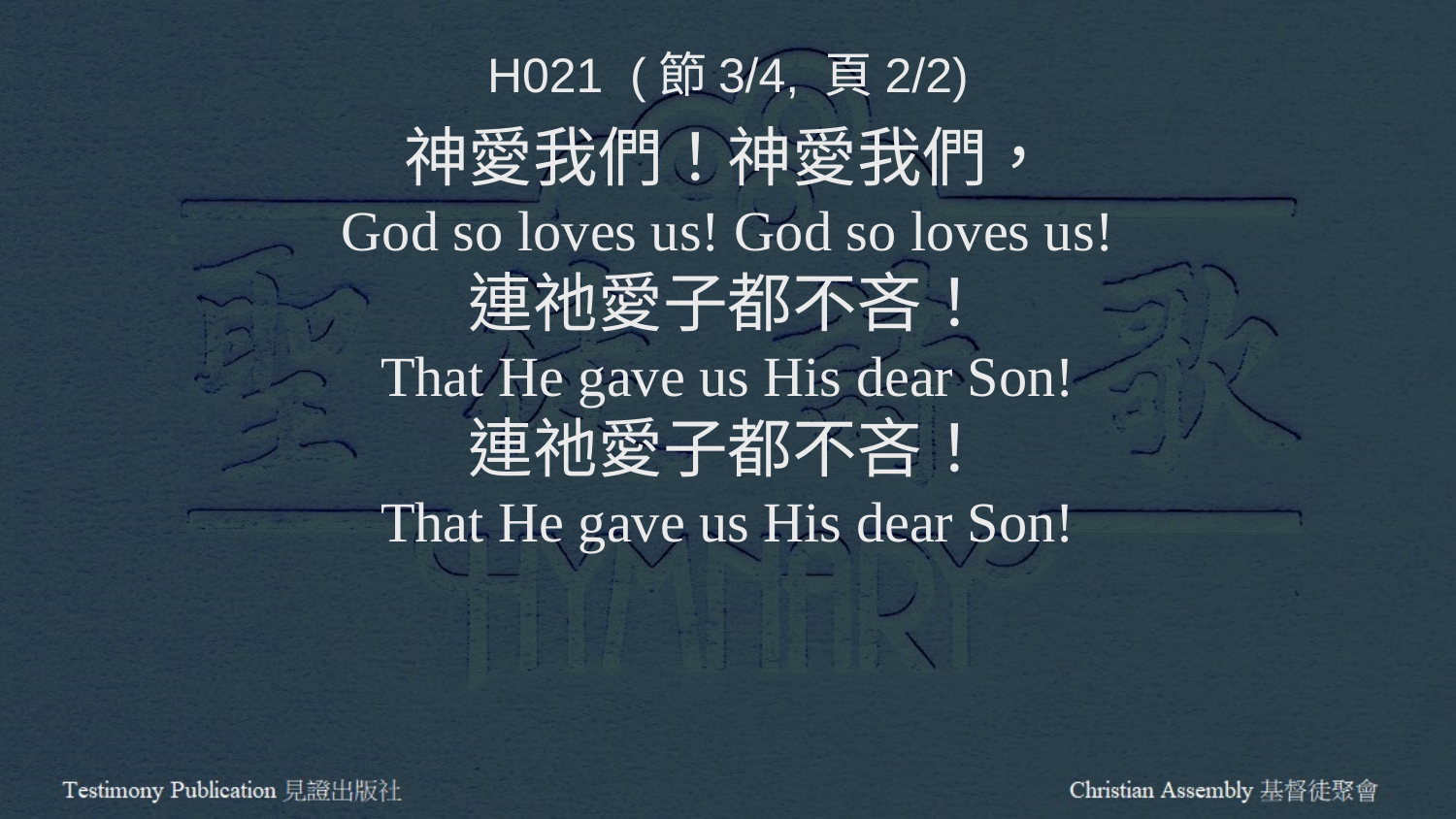

H021  (節3/4, 頁2/2)
神愛我們！神愛我們，
God so loves us! God so loves us!
連祂愛子都不吝！
That He gave us His dear Son!
連祂愛子都不吝！
That He gave us His dear Son!